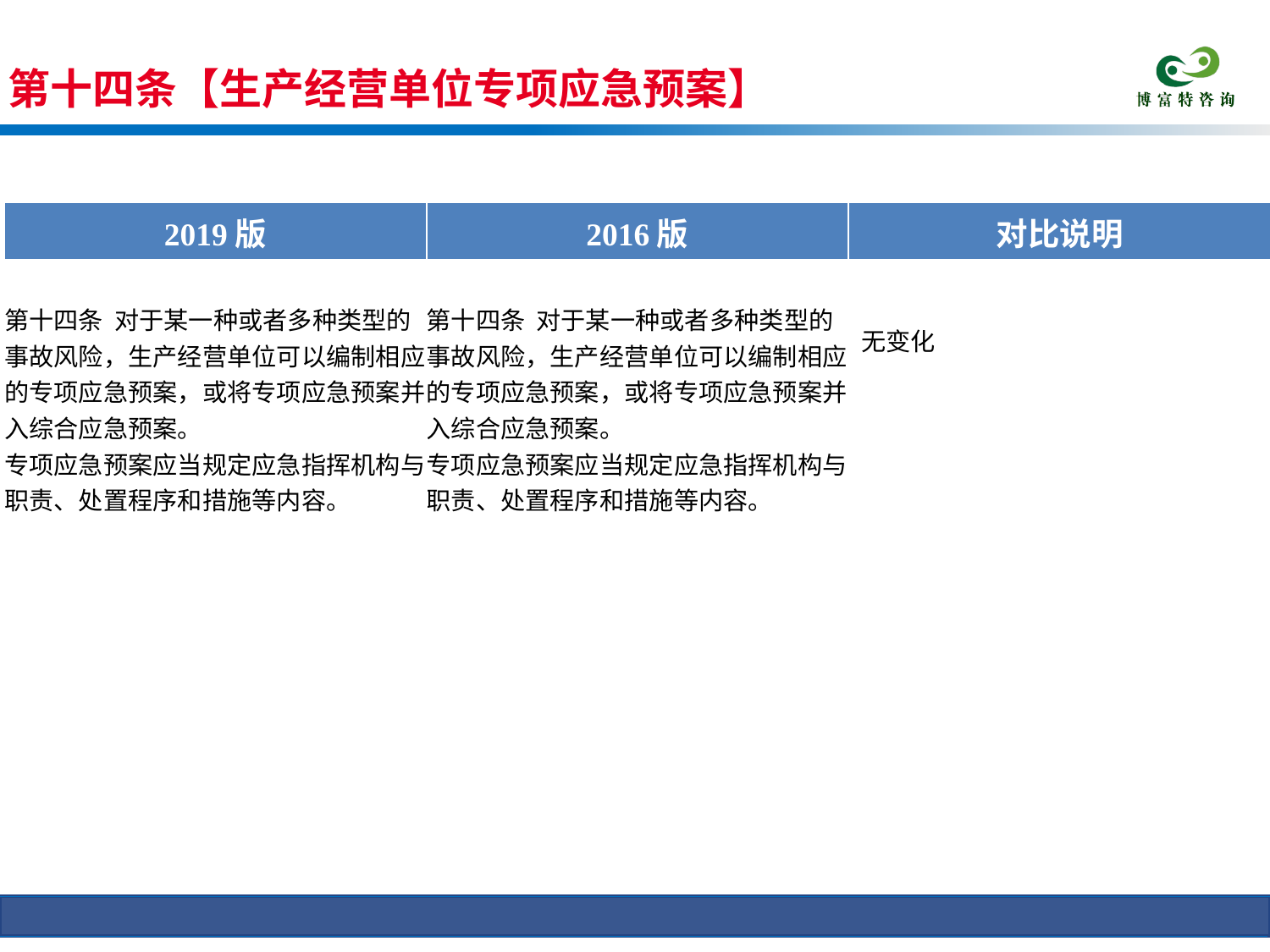

第十四条【生产经营单位专项应急预案】
条文对比
| 2019版 | 2016版 | 对比说明 |
| --- | --- | --- |
| 第十四条 对于某一种或者多种类型的事故风险，生产经营单位可以编制相应的专项应急预案，或将专项应急预案并入综合应急预案。 专项应急预案应当规定应急指挥机构与职责、处置程序和措施等内容。 | 第十四条 对于某一种或者多种类型的事故风险，生产经营单位可以编制相应的专项应急预案，或将专项应急预案并入综合应急预案。 专项应急预案应当规定应急指挥机构与职责、处置程序和措施等内容。 | 无变化 |